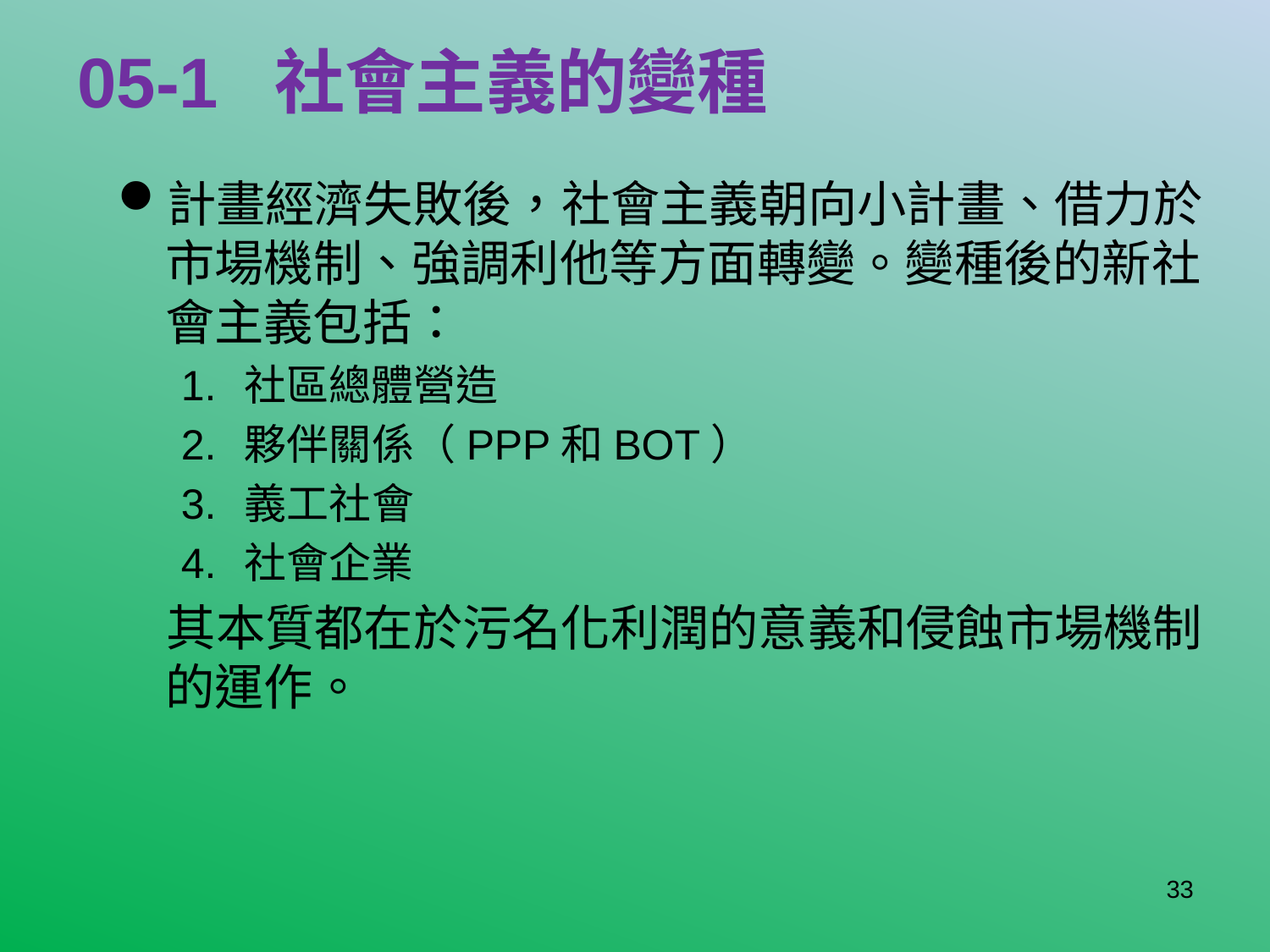

# 05-1  社會主義的變種
計畫經濟失敗後，社會主義朝向小計畫、借力於市場機制、強調利他等方面轉變。變種後的新社會主義包括：
社區總體營造
夥伴關係（PPP和BOT）
義工社會
社會企業
其本質都在於污名化利潤的意義和侵蝕市場機制的運作。

33